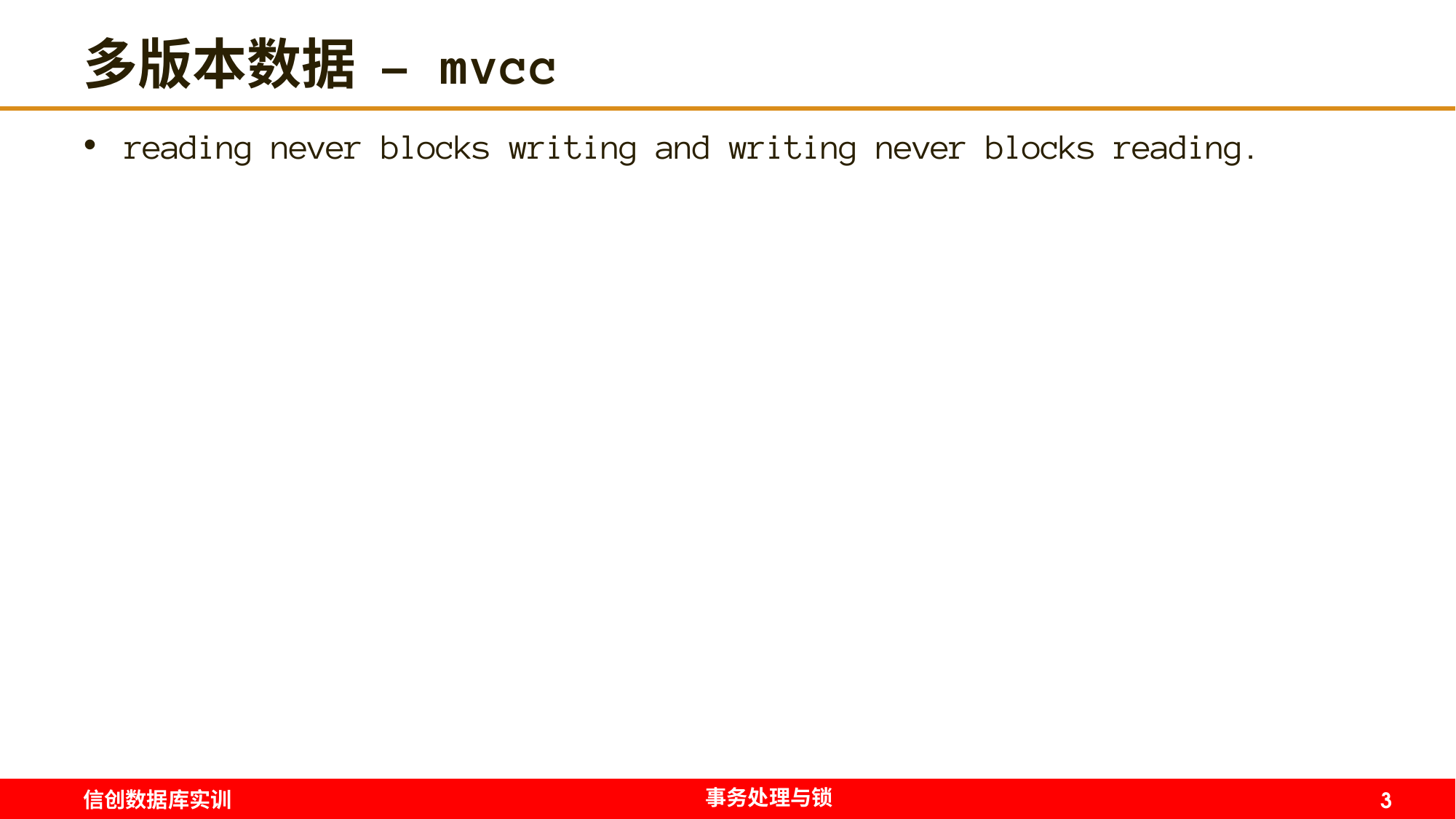

# 多版本数据 - mvcc
reading never blocks writing and writing never blocks reading.